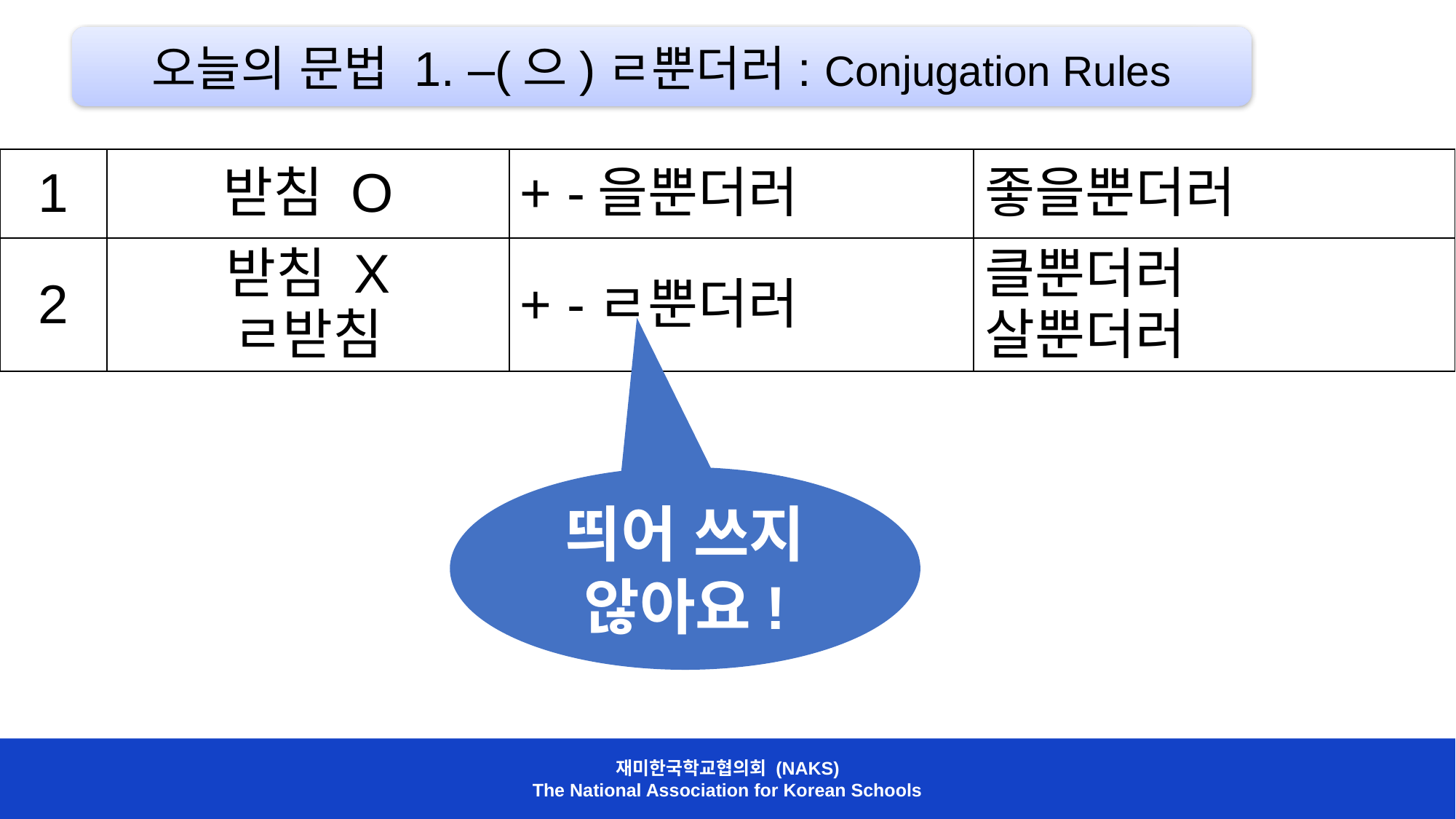

오늘의 문법 1. –(으)ㄹ뿐더러: Conjugation Rules
| 1 | 받침 O | + -을뿐더러 | 좋을뿐더러 |
| --- | --- | --- | --- |
| 2 | 받침 X ㄹ받침 | + -ㄹ뿐더러 | 클뿐더러 살뿐더러 |
띄어 쓰지 않아요!
재미한국학교협의회 (NAKS)
The National Association for Korean Schools